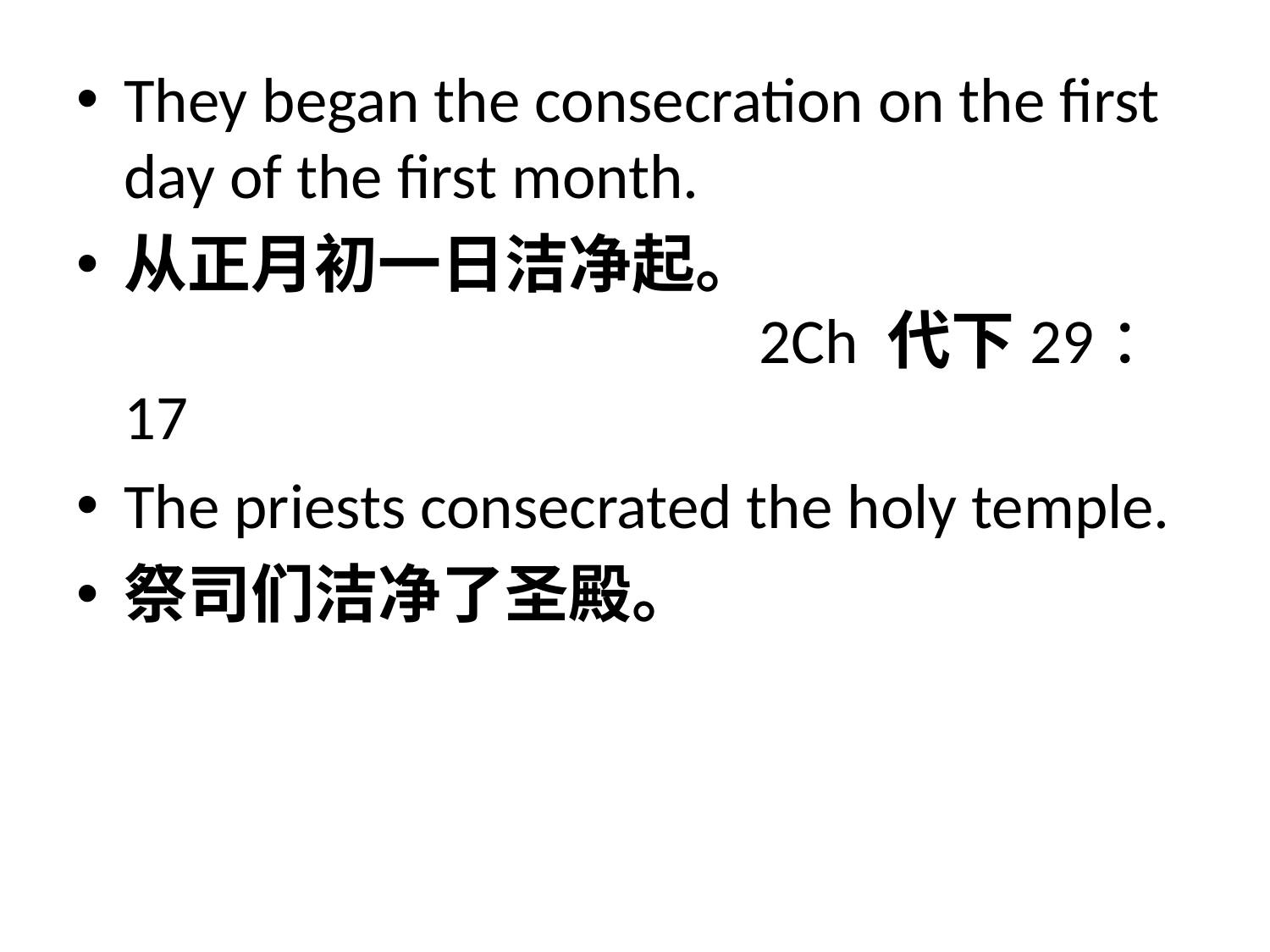

They began the consecration on the first day of the first month.
从正月初一日洁净起。 								2Ch 代下29：17
The priests consecrated the holy temple.
祭司们洁净了圣殿。